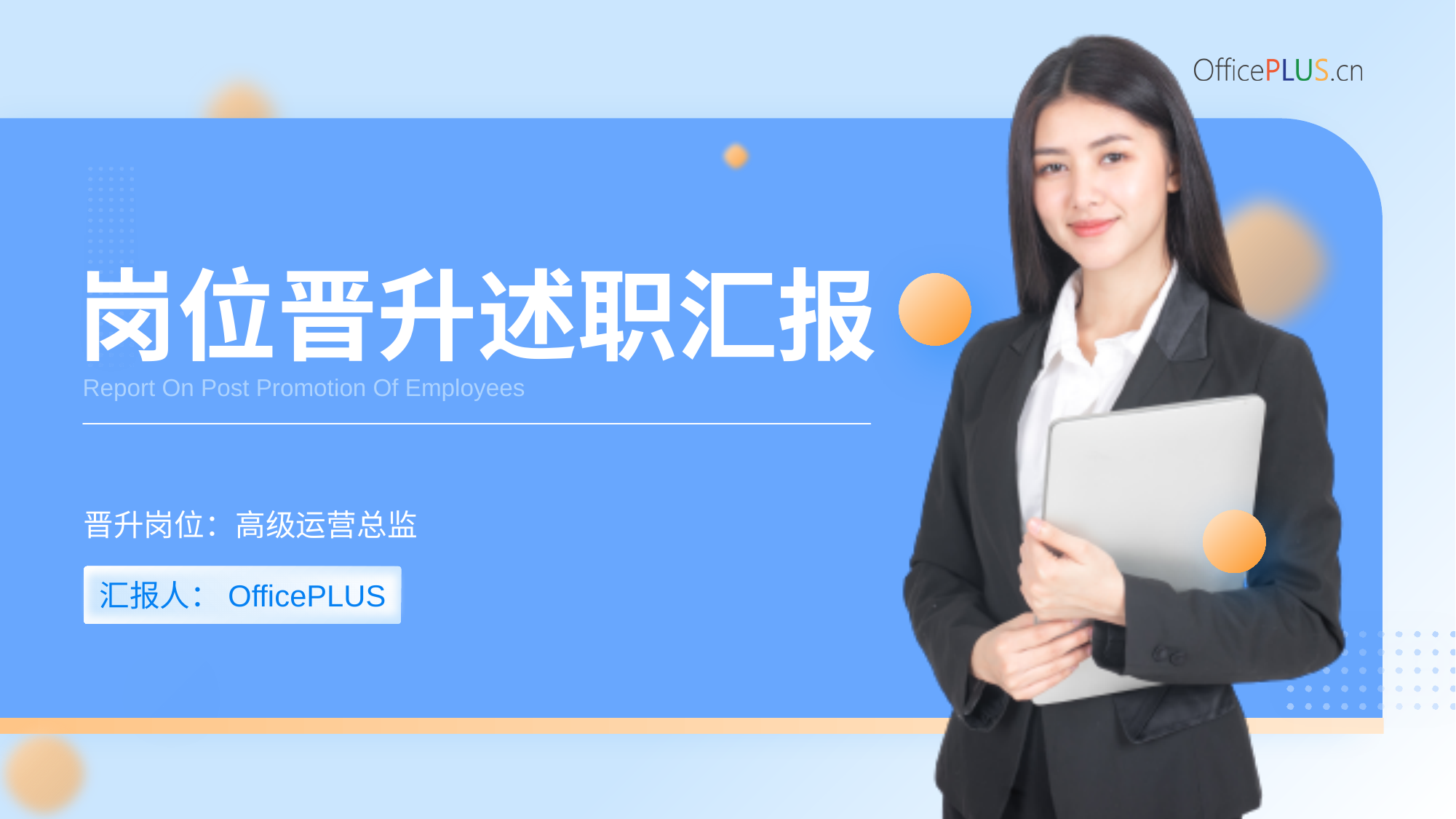

# 岗位晋升述职汇报
Report On Post Promotion Of Employees

晋升岗位：高级运营总监

汇报人：OfficePLUS